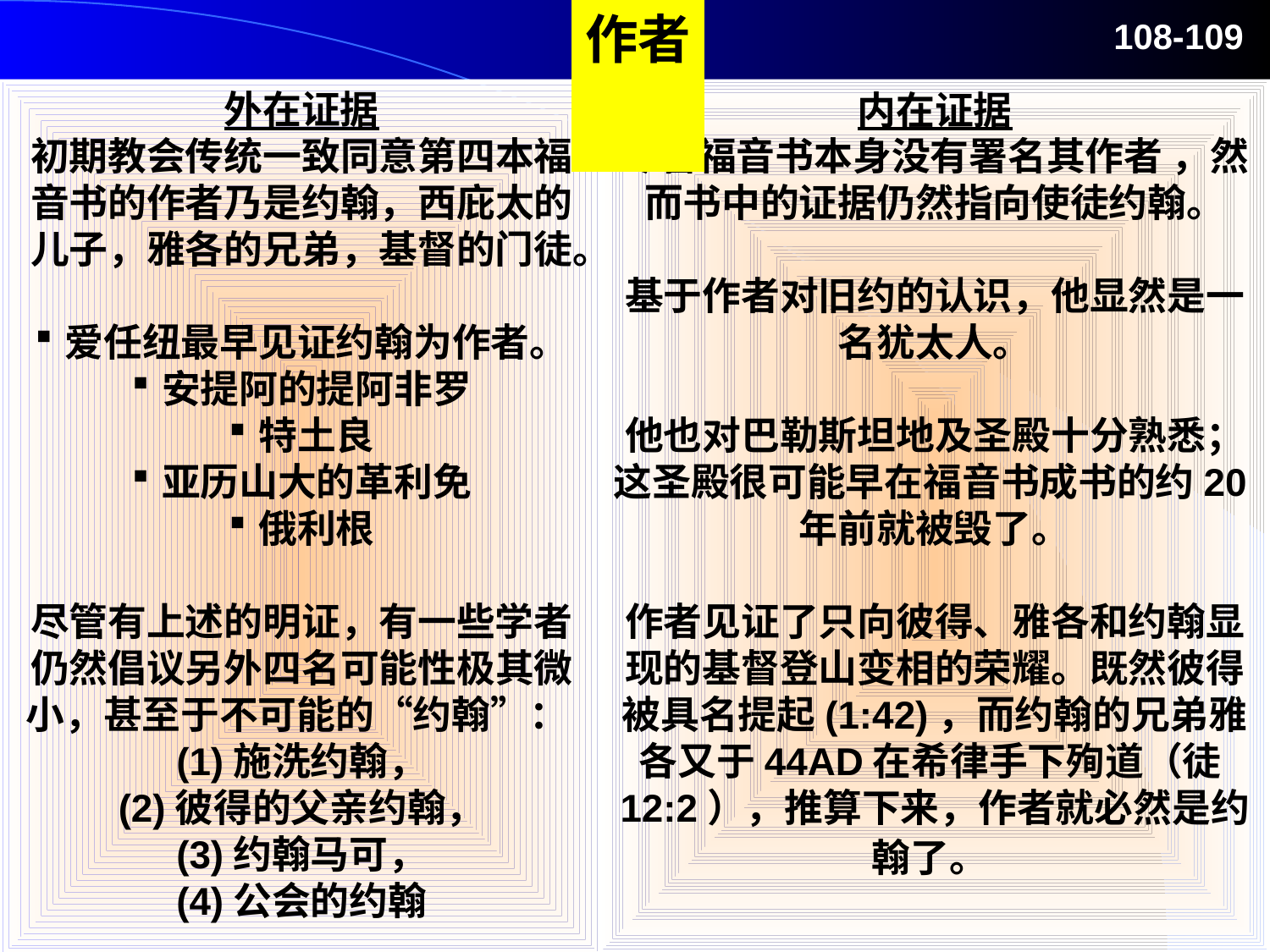

作者
108-109
外在证据
初期教会传统一致同意第四本福音书的作者乃是约翰，西庇太的儿子，雅各的兄弟，基督的门徒。

爱任纽最早见证约翰为作者。
安提阿的提阿非罗
特土良
亚历山大的革利免
俄利根

尽管有上述的明证，有一些学者仍然倡议另外四名可能性极其微小，甚至于不可能的“约翰”：(1)施洗约翰，
(2)彼得的父亲约翰，
(3)约翰马可，
(4)公会的约翰
内在证据
尽管福音书本身没有署名其作者 ，然而书中的证据仍然指向使徒约翰。

基于作者对旧约的认识，他显然是一名犹太人。

他也对巴勒斯坦地及圣殿十分熟悉；这圣殿很可能早在福音书成书的约20年前就被毁了。

作者见证了只向彼得、雅各和约翰显现的基督登山变相的荣耀。既然彼得被具名提起(1:42)，而约翰的兄弟雅各又于44AD在希律手下殉道（徒12:2），推算下来，作者就必然是约翰了。